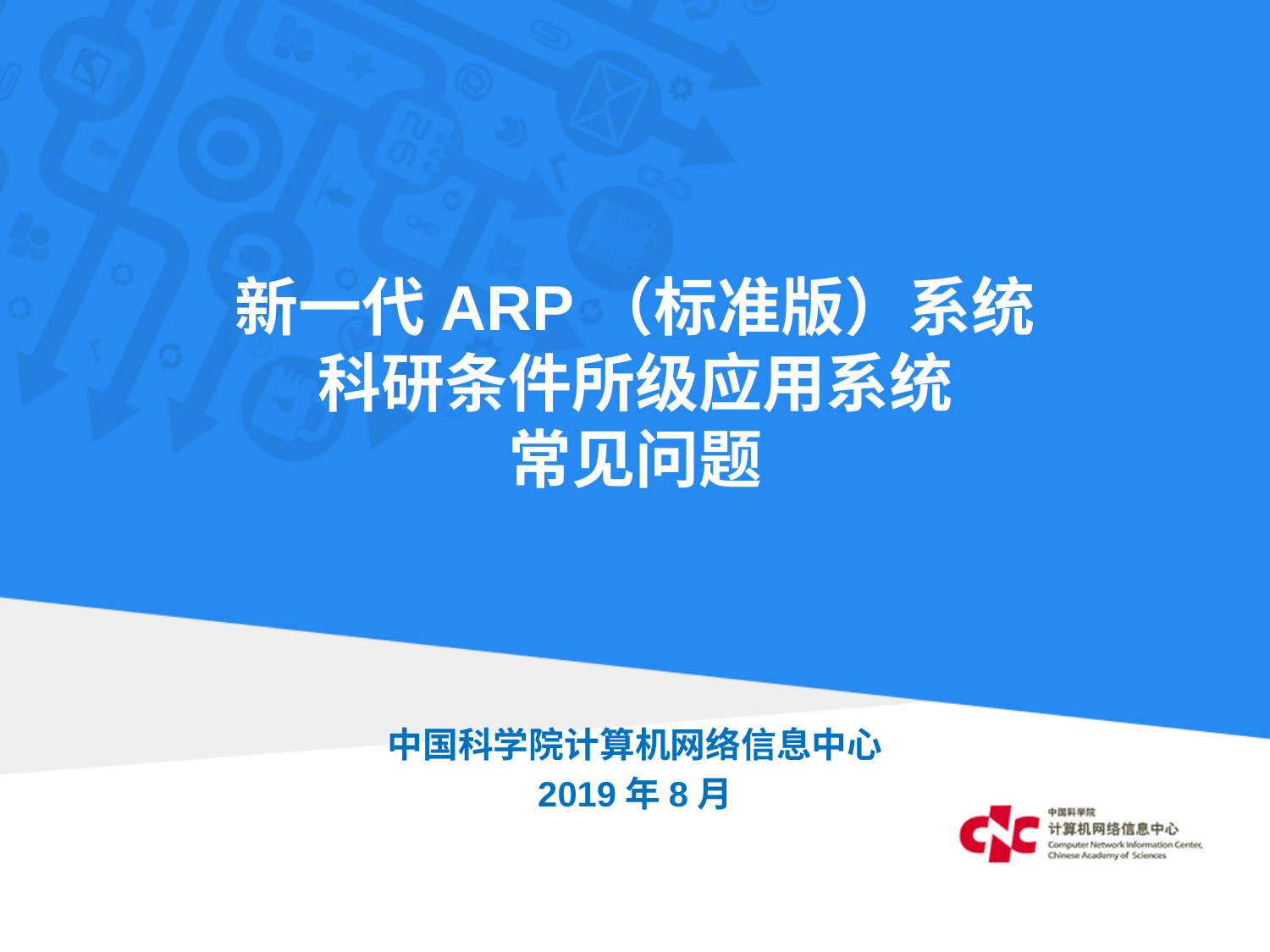

新一代ARP（标准版）系统
科研条件所级应用系统
常见问题
中国科学院计算机网络信息中心
2019年8月